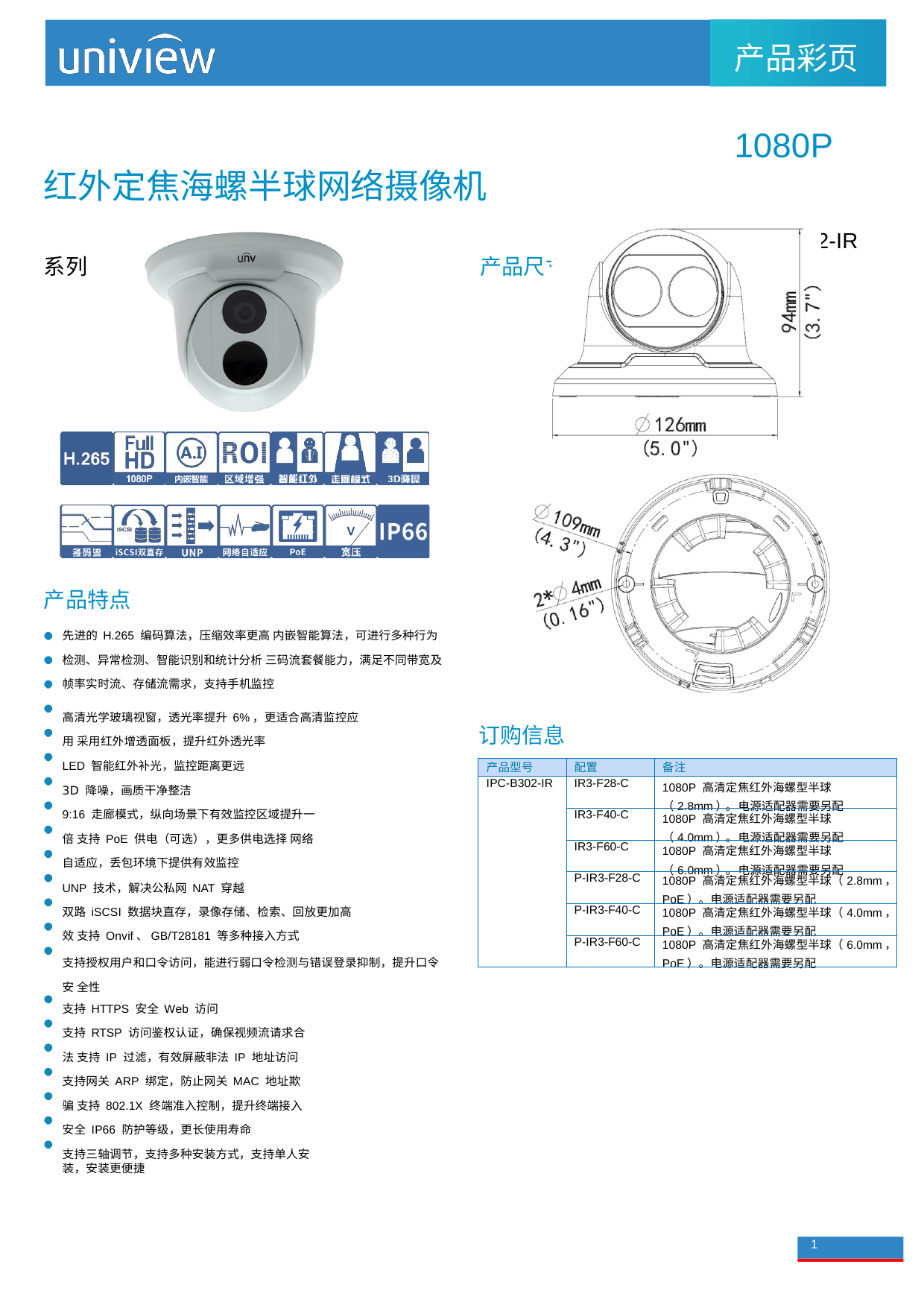

产品彩页

1080P 红外定焦海螺半球网络摄像机
IPC-B302-IR 系列	产品尺寸

产品特点
先进的 H.265 编码算法，压缩效率更高 内嵌智能算法，可进行多种行为检测、异常检测、智能识别和统计分析 三码流套餐能力，满足不同带宽及帧率实时流、存储流需求，支持手机监控

高清光学玻璃视窗，透光率提升 6%，更适合高清监控应用 采用红外增透面板，提升红外透光率

LED 智能红外补光，监控距离更远
3D 降噪，画质干净整洁
9:16 走廊模式，纵向场景下有效监控区域提升一倍 支持 PoE 供电（可选），更多供电选择 网络自适应，丢包环境下提供有效监控

UNP 技术，解决公私网 NAT 穿越
双路 iSCSI 数据块直存，录像存储、检索、回放更加高效 支持 Onvif、GB/T28181 等多种接入方式
支持授权用户和口令访问，能进行弱口令检测与错误登录抑制，提升口令安 全性
支持 HTTPS 安全 Web 访问
支持 RTSP 访问鉴权认证，确保视频流请求合法 支持 IP 过滤，有效屏蔽非法 IP 地址访问 支持网关 ARP 绑定，防止网关 MAC 地址欺骗 支持 802.1X 终端准入控制，提升终端接入安全 IP66 防护等级，更长使用寿命
支持三轴调节，支持多种安装方式，支持单人安装，安装更便捷

订购信息

| 产品型号 | 配置 | 备注 |
| --- | --- | --- |
| IPC-B302-IR | IR3-F28-C | 1080P 高清定焦红外海螺型半球（2.8mm）。 电源适配器需要另配 |
|  | IR3-F40-C | 1080P 高清定焦红外海螺型半球（4.0mm）。 电源适配器需要另配 |
|  | IR3-F60-C | 1080P 高清定焦红外海螺型半球（6.0mm）。 电源适配器需要另配 |
|  | P-IR3-F28-C | 1080P 高清定焦红外海螺型半球（2.8mm， PoE）。电源适配器需要另配 |
|  | P-IR3-F40-C | 1080P 高清定焦红外海螺型半球（4.0mm， PoE）。电源适配器需要另配 |
|  | P-IR3-F60-C | 1080P 高清定焦红外海螺型半球（6.0mm， PoE）。电源适配器需要另配 |

1